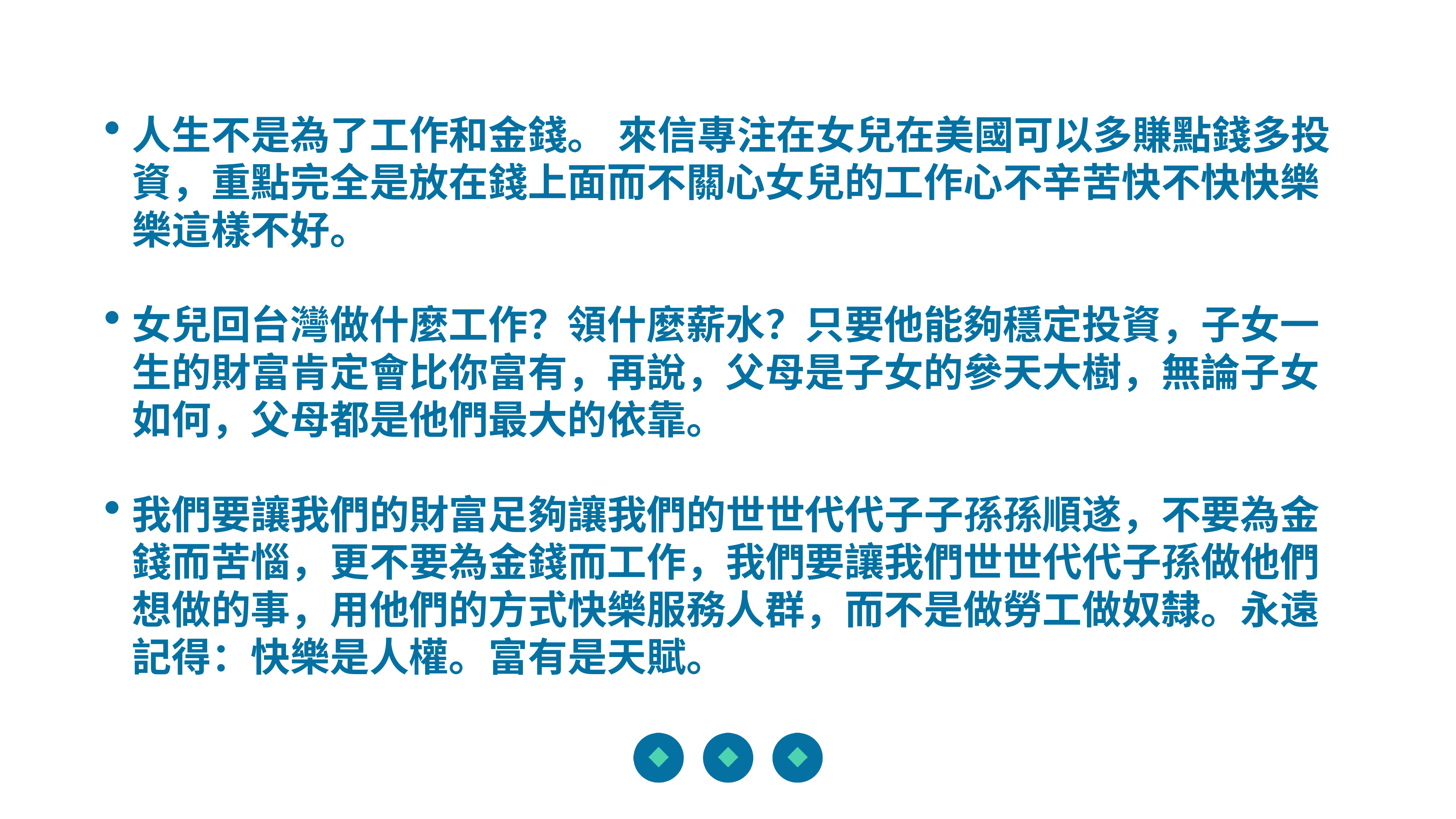

人生不是為了工作和金錢。 來信專注在女兒在美國可以多賺點錢多投資，重點完全是放在錢上面而不關心女兒的工作心不辛苦快不快快樂樂這樣不好。

女兒回台灣做什麼工作？領什麼薪水？只要他能夠穩定投資，子女一生的財富肯定會比你富有，再說，父母是子女的參天大樹，無論子女如何，父母都是他們最大的依靠。

我們要讓我們的財富足夠讓我們的世世代代子子孫孫順遂，不要為金錢而苦惱，更不要為金錢而工作，我們要讓我們世世代代子孫做他們想做的事，用他們的方式快樂服務人群，而不是做勞工做奴隸。永遠記得：快樂是人權。富有是天賦。